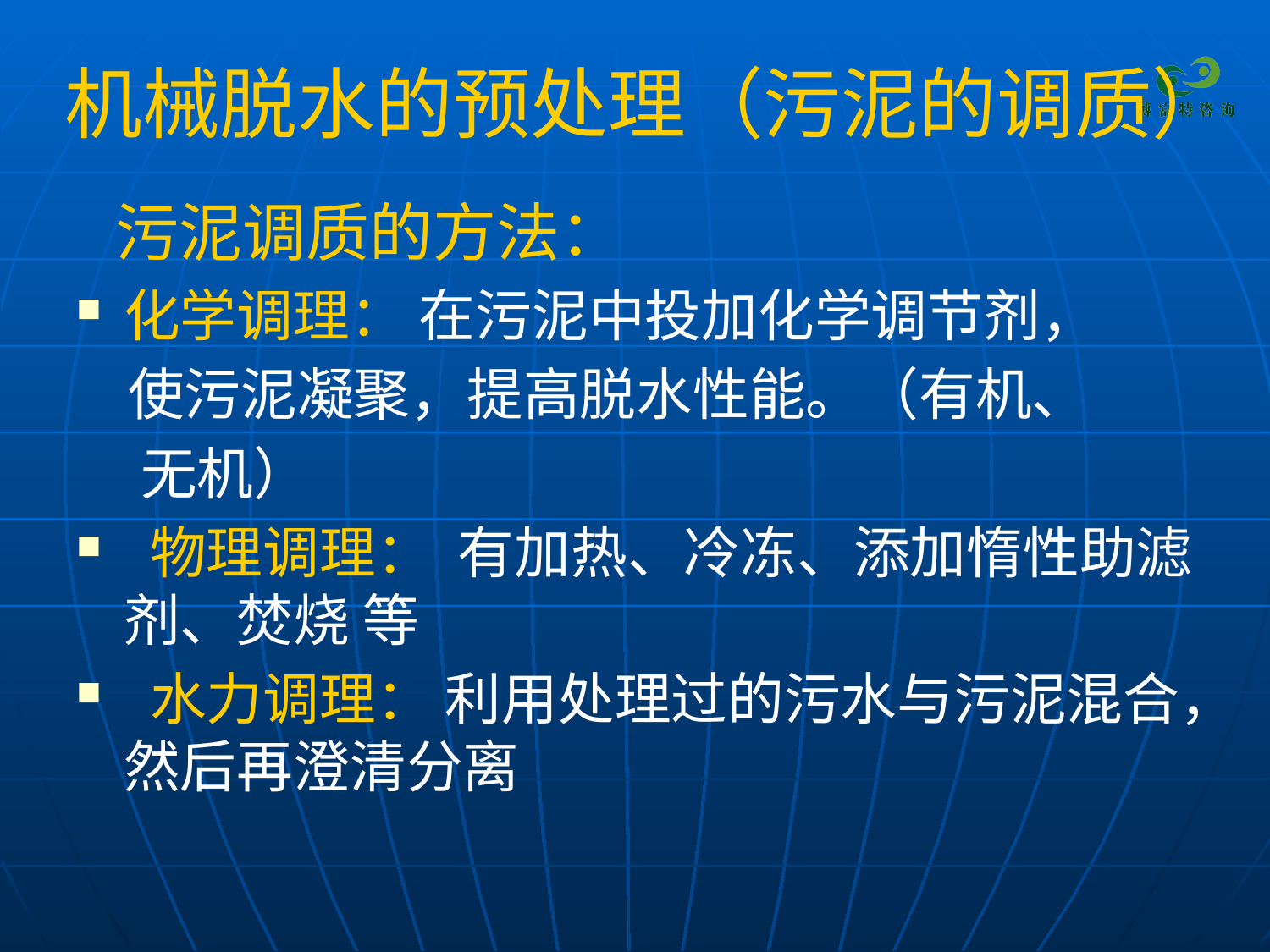

# 机械脱水的预处理（污泥的调质）
  污泥调质的方法：
化学调理： 在污泥中投加化学调节剂，
   使污泥凝聚，提高脱水性能。（有机、
    无机）
 物理调理：  有加热、冷冻、添加惰性助滤剂、焚烧 等
 水力调理： 利用处理过的污水与污泥混合，然后再澄清分离